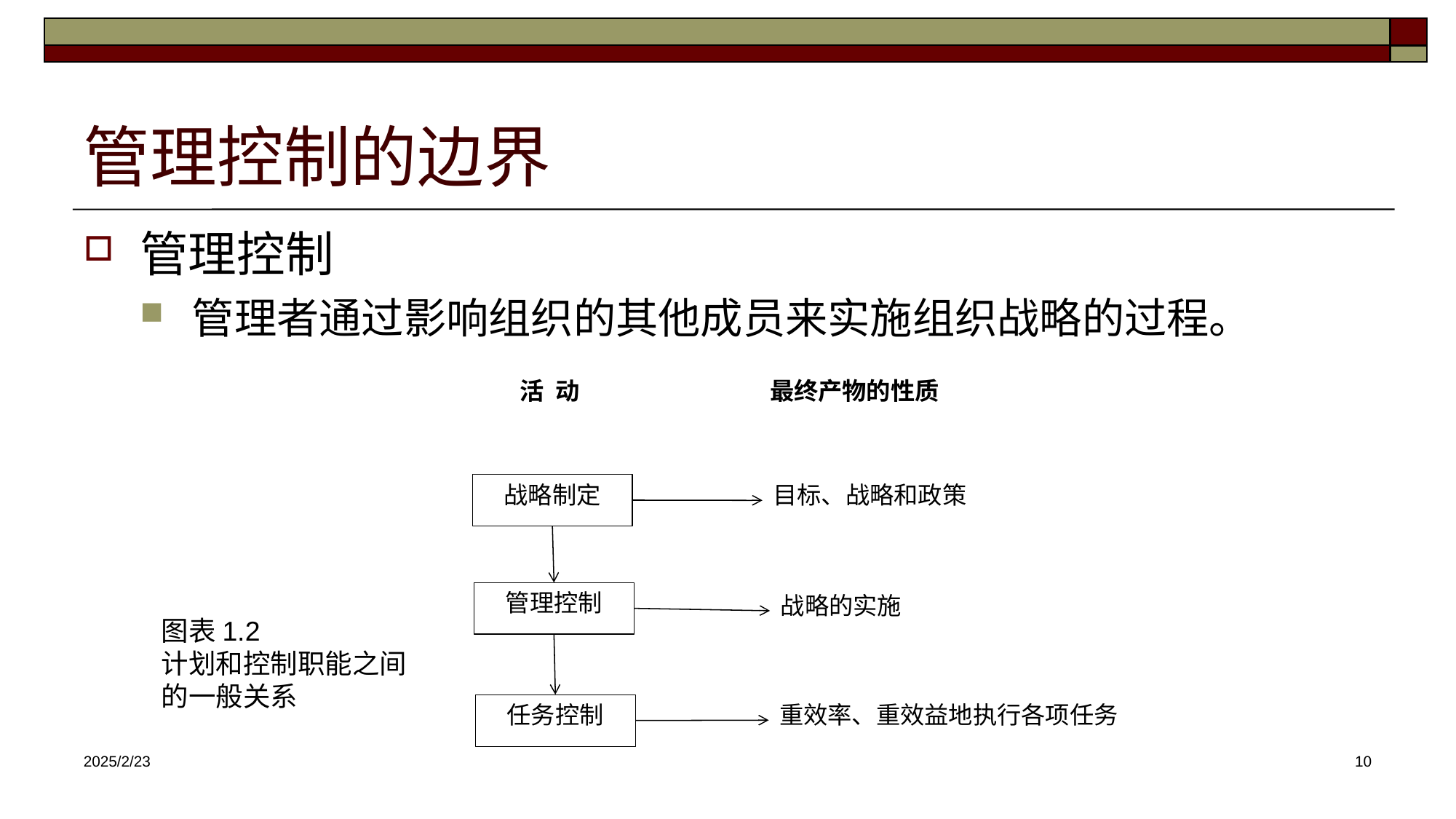

# 管理控制的边界
管理控制
管理者通过影响组织的其他成员来实施组织战略的过程。
最终产物的性质
活  动
战略制定
目标、战略和政策
管理控制
战略的实施
重效率、重效益地执行各项任务
任务控制
图表1.2
计划和控制职能之间的一般关系
2025/2/23
10